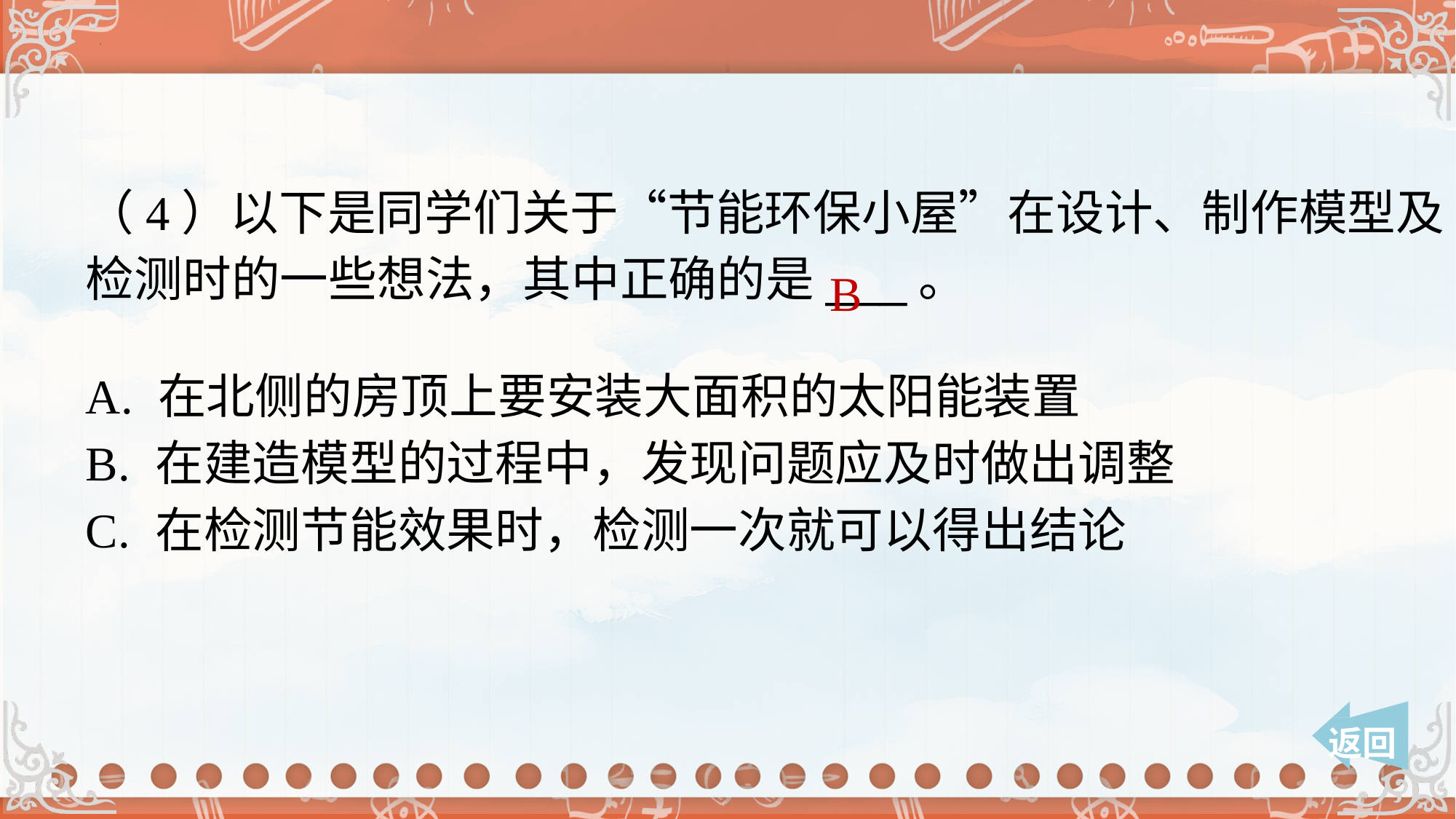

（4）以下是同学们关于“节能环保小屋”在设计、制作模型及
检测时的一些想法，其中正确的是___。
B
A. 在北侧的房顶上要安装大面积的太阳能装置
B. 在建造模型的过程中，发现问题应及时做出调整
C. 在检测节能效果时，检测一次就可以得出结论
 返回